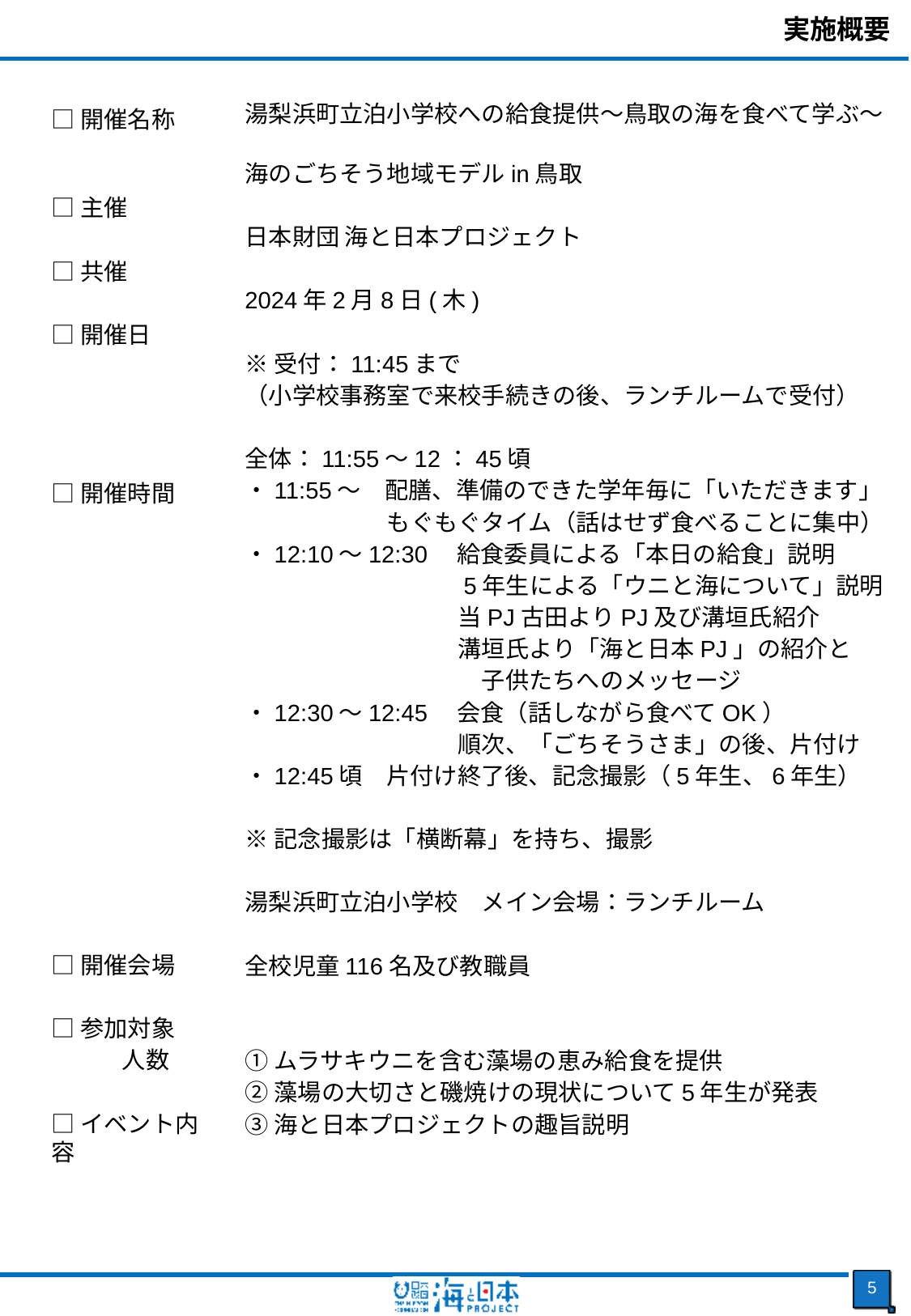

実施概要
湯梨浜町立泊小学校への給食提供～鳥取の海を食べて学ぶ～

海のごちそう地域モデルin鳥取

日本財団 海と日本プロジェクト

2024年2月8日(木)

※受付：11:45まで
（小学校事務室で来校手続きの後、ランチルームで受付）

全体：11:55～12：45頃
・11:55～　配膳、準備のできた学年毎に「いただきます」
　　　　　　もぐもぐタイム（話はせず食べることに集中）
・12:10～12:30　給食委員による「本日の給食」説明
　　　　　　　　　5年生による「ウニと海について」説明
　　　　　　　　　当PJ古田よりPJ及び溝垣氏紹介
　　　　　　　　　溝垣氏より「海と日本PJ」の紹介と
　　　　　　　　　　子供たちへのメッセージ
・12:30～12:45　会食（話しながら食べてOK）
　　　　　　　　　順次、「ごちそうさま」の後、片付け
・12:45頃　片付け終了後、記念撮影（5年生、6年生）

※記念撮影は「横断幕」を持ち、撮影

湯梨浜町立泊小学校　メイン会場：ランチルーム

全校児童116名及び教職員

①ムラサキウニを含む藻場の恵み給食を提供
②藻場の大切さと磯焼けの現状について5年生が発表​
③海と日本プロジェクトの趣旨説明
□開催名称

□主催

□共催

□開催日

□開催時間

□開催会場

□参加対象
　　　人数

□イベント内容

5